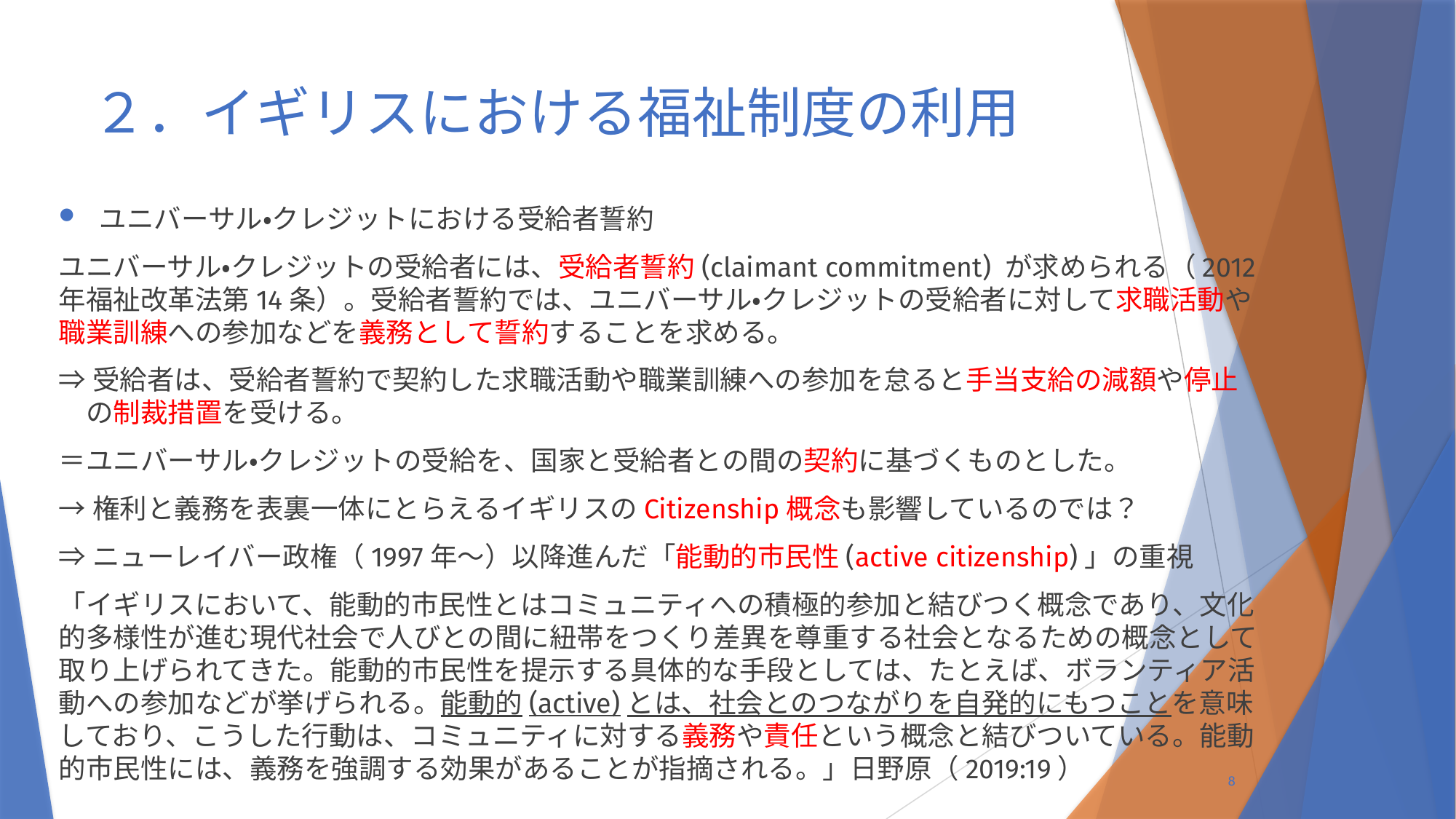

# ２．イギリスにおける福祉制度の利用
ユニバーサル・クレジットにおける受給者誓約
ユニバーサル・クレジットの受給者には、受給者誓約(claimant commitment) が求められる（2012年福祉改革法第14条）。受給者誓約では、ユニバーサル・クレジットの受給者に対して求職活動や職業訓練への参加などを義務として誓約することを求める。
⇒受給者は、受給者誓約で契約した求職活動や職業訓練への参加を怠ると手当支給の減額や停止　の制裁措置を受ける。
＝ユニバーサル・クレジットの受給を、国家と受給者との間の契約に基づくものとした。
→権利と義務を表裏一体にとらえるイギリスのCitizenship概念も影響しているのでは？
⇒ニューレイバー政権（1997年～）以降進んだ「能動的市民性(active citizenship)」の重視
「イギリスにおいて、能動的市民性とはコミュニティへの積極的参加と結びつく概念であり、文化的多様性が進む現代社会で人びとの間に紐帯をつくり差異を尊重する社会となるための概念として取り上げられてきた。能動的市民性を提示する具体的な手段としては、たとえば、ボランティア活動への参加などが挙げられる。能動的(active)とは、社会とのつながりを自発的にもつことを意味しており、こうした行動は、コミュニティに対する義務や責任という概念と結びついている。能動的市民性には、義務を強調する効果があることが指摘される。」日野原（2019:19）
8